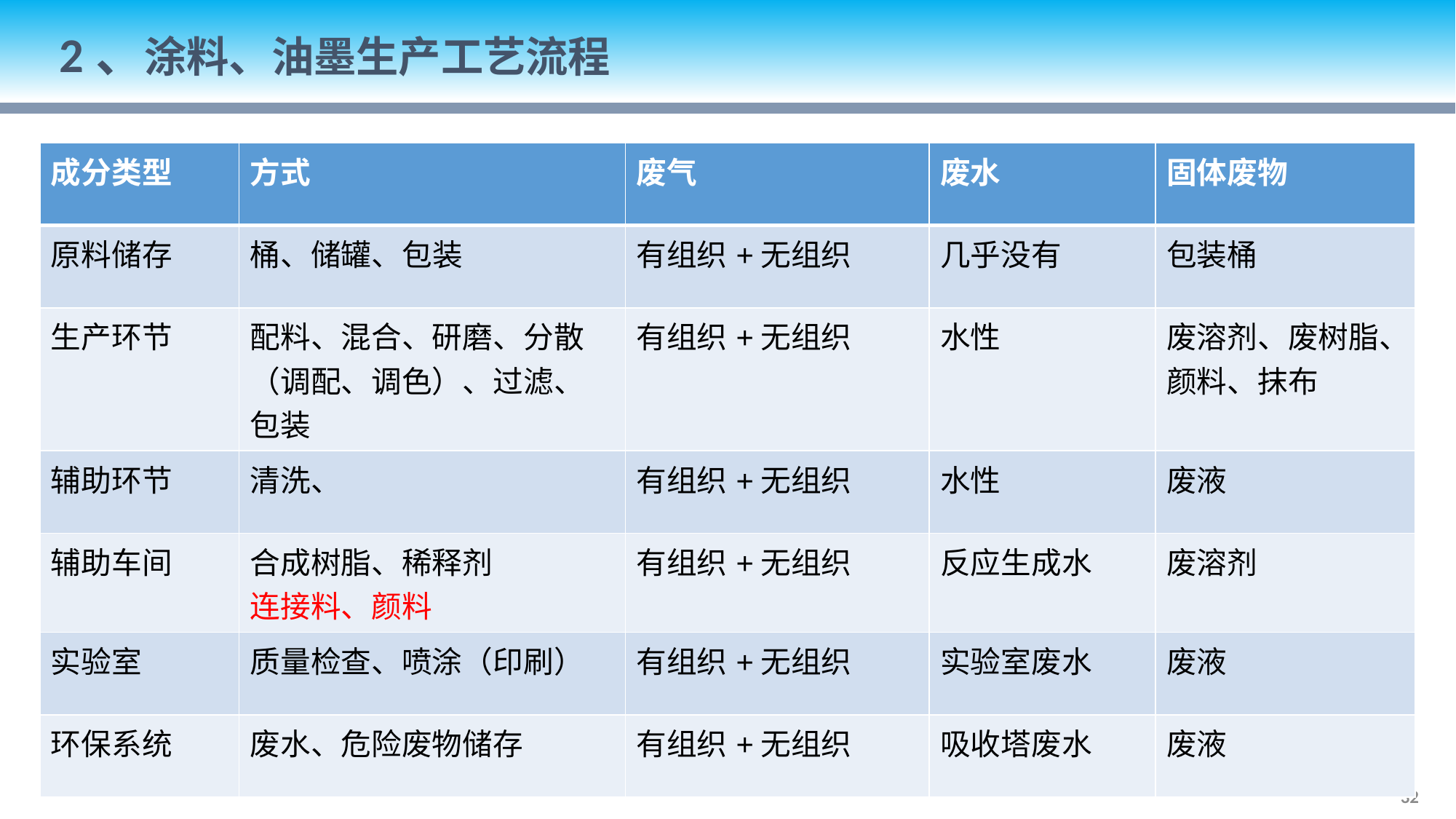

# 2、涂料、油墨生产工艺流程
| 成分类型 | 方式 | 废气 | 废水 | 固体废物 |
| --- | --- | --- | --- | --- |
| 原料储存 | 桶、储罐、包装 | 有组织+无组织 | 几乎没有 | 包装桶 |
| 生产环节 | 配料、混合、研磨、分散（调配、调色）、过滤、包装 | 有组织+无组织 | 水性 | 废溶剂、废树脂、颜料、抹布 |
| 辅助环节 | 清洗、 | 有组织+无组织 | 水性 | 废液 |
| 辅助车间 | 合成树脂、稀释剂 连接料、颜料 | 有组织+无组织 | 反应生成水 | 废溶剂 |
| 实验室 | 质量检查、喷涂（印刷） | 有组织+无组织 | 实验室废水 | 废液 |
| 环保系统 | 废水、危险废物储存 | 有组织+无组织 | 吸收塔废水 | 废液 |
32